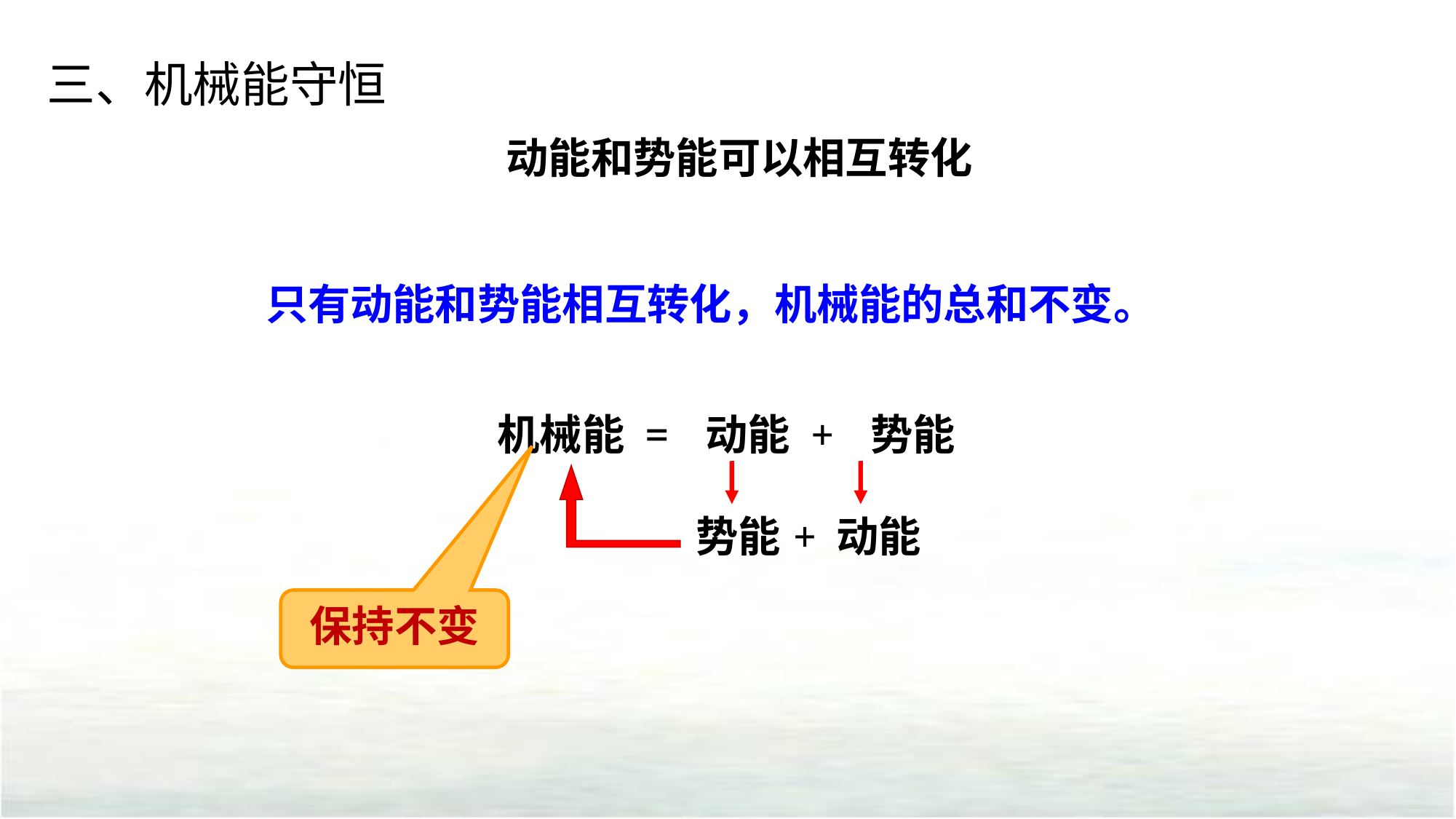

三、机械能守恒
动能和势能可以相互转化
只有动能和势能相互转化，机械能的总和不变。
机械能 = 动能 + 势能

势能

 动能

+
保持不变